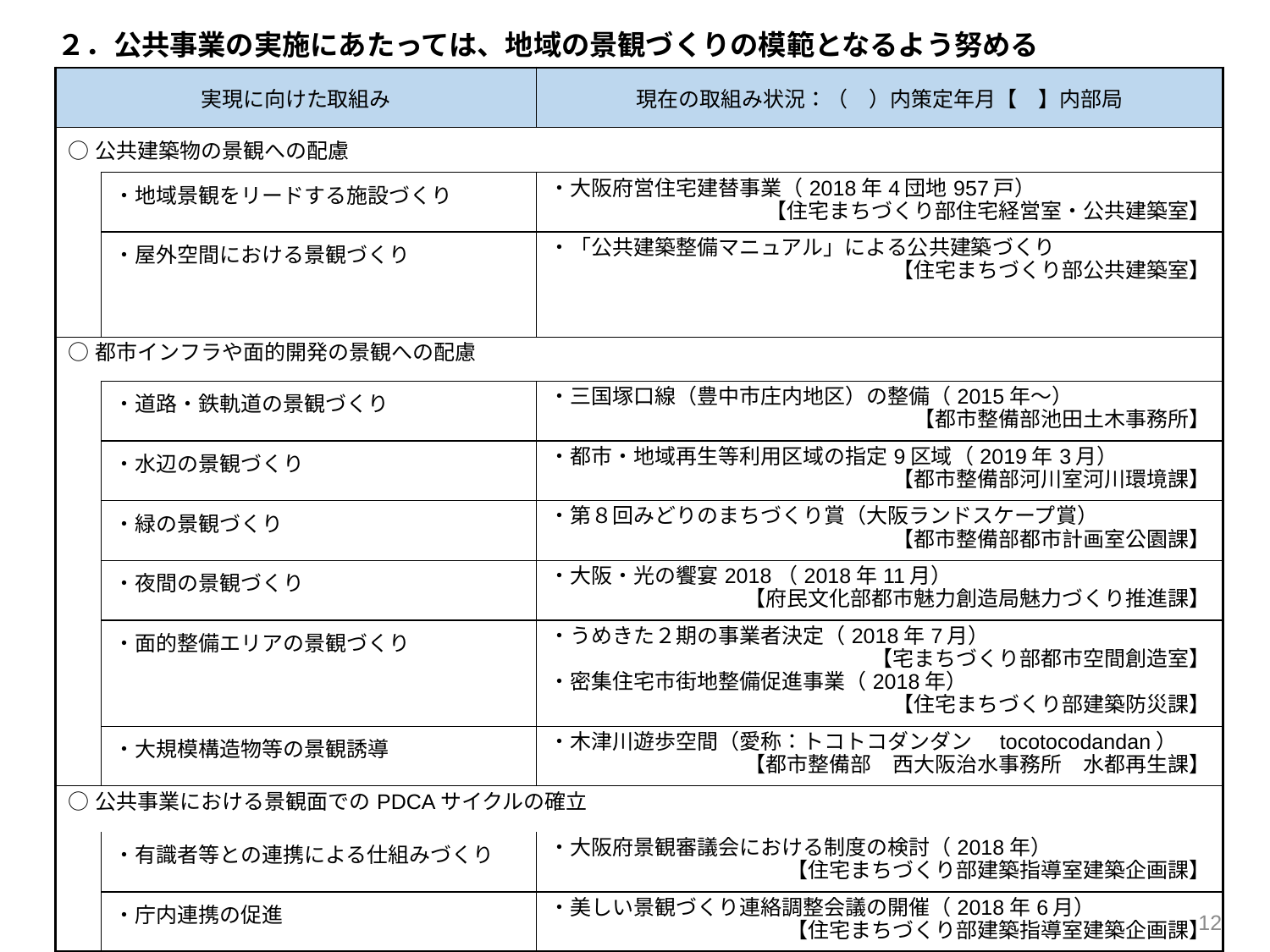

２．公共事業の実施にあたっては、地域の景観づくりの模範となるよう努める
| 実現に向けた取組み |  | 現在の取組み状況：（　）内策定年月【　】内部局 |
| --- | --- | --- |
| ○公共建築物の景観への配慮 |  |  |
|  | ・地域景観をリードする施設づくり | ・大阪府営住宅建替事業（2018年4団地957戸） 【住宅まちづくり部住宅経営室・公共建築室】 |
|  | ・屋外空間における景観づくり | ・「公共建築整備マニュアル」による公共建築づくり 【住宅まちづくり部公共建築室】 |
| ○都市インフラや面的開発の景観への配慮 |  |  |
|  | ・道路・鉄軌道の景観づくり | ・三国塚口線（豊中市庄内地区）の整備（2015年～） 【都市整備部池田土木事務所】 |
|  | ・水辺の景観づくり | ・都市・地域再生等利用区域の指定9区域（2019年3月） 【都市整備部河川室河川環境課】 |
|  | ・緑の景観づくり | ・第８回みどりのまちづくり賞（大阪ランドスケープ賞） 【都市整備部都市計画室公園課】 |
|  | ・夜間の景観づくり | ・大阪・光の饗宴2018（2018年11⽉） 【府民文化部都市魅力創造局魅力づくり推進課】 |
|  | ・面的整備エリアの景観づくり | ・うめきた２期の事業者決定（2018年7月） 【宅まちづくり部都市空間創造室】 ・密集住宅市街地整備促進事業（2018年） 【住宅まちづくり部建築防災課】 |
|  | ・大規模構造物等の景観誘導 | ・木津川遊歩空間（愛称：トコトコダンダン　tocotocodandan） 【都市整備部　西大阪治水事務所　水都再生課】 |
| ○公共事業における景観面でのPDCAサイクルの確立 |  |  |
|  | ・有識者等との連携による仕組みづくり | ・大阪府景観審議会における制度の検討（2018年） 【住宅まちづくり部建築指導室建築企画課】 |
|  | ・庁内連携の促進 | ・美しい景観づくり連絡調整会議の開催（2018年6月） 【住宅まちづくり部建築指導室建築企画課】 |
12